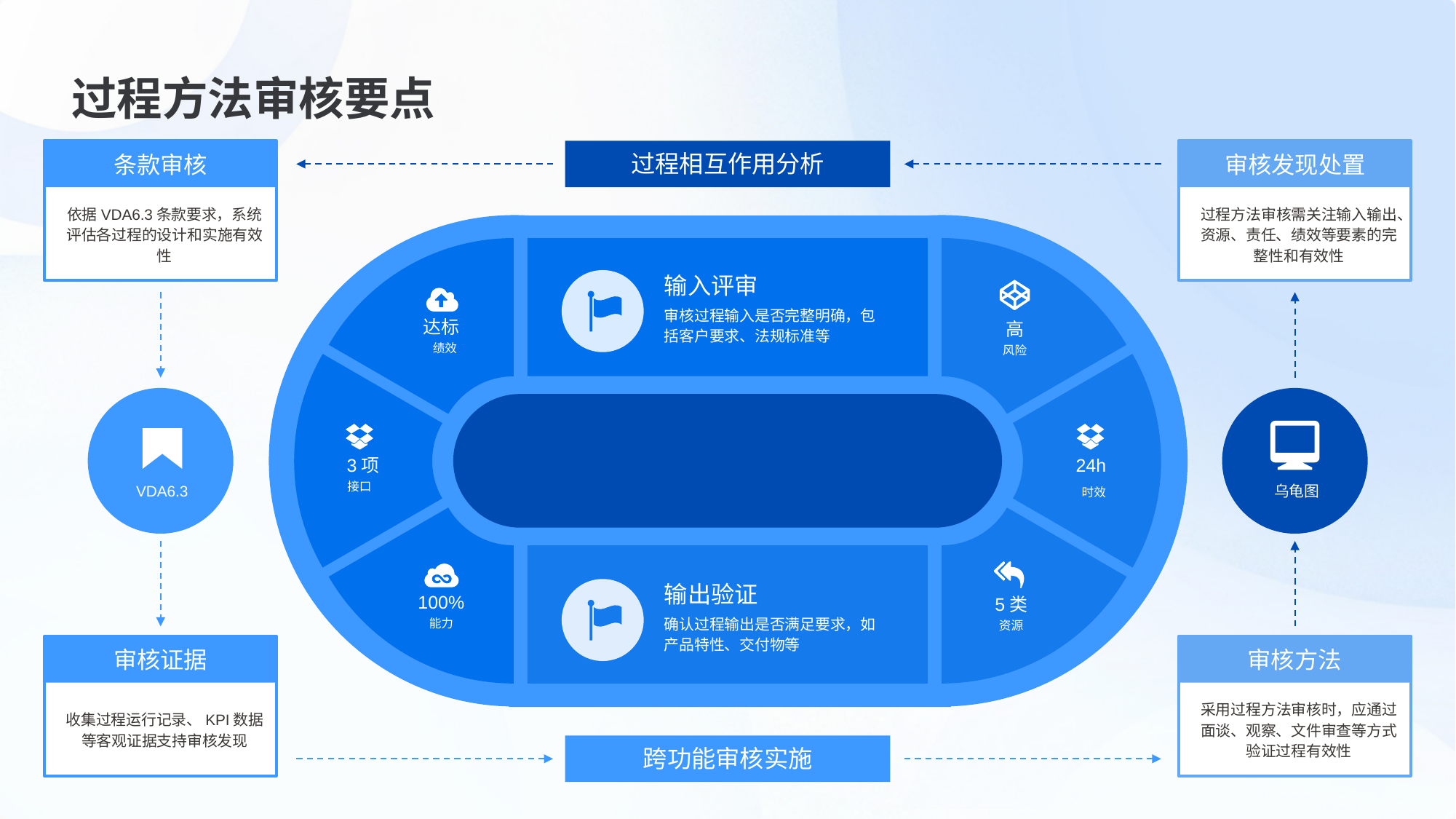

过程方法审核要点

过程相互作用分析
条款审核
审核发现处置
依据VDA6.3条款要求，系统评估各过程的设计和实施有效性
过程方法审核需关注输入输出、资源、责任、绩效等要素的完整性和有效性

输入评审

审核过程输入是否完整明确，包括客户要求、法规标准等
达标
高
绩效
风险

COP/SP/MP识别
3项
24h
接口
VDA6.3
乌龟图
时效

输出验证
100%
5类

能力
确认过程输出是否满足要求，如产品特性、交付物等
资源

审核证据
审核方法
收集过程运行记录、KPI数据等客观证据支持审核发现
采用过程方法审核时，应通过面谈、观察、文件审查等方式验证过程有效性

跨功能审核实施